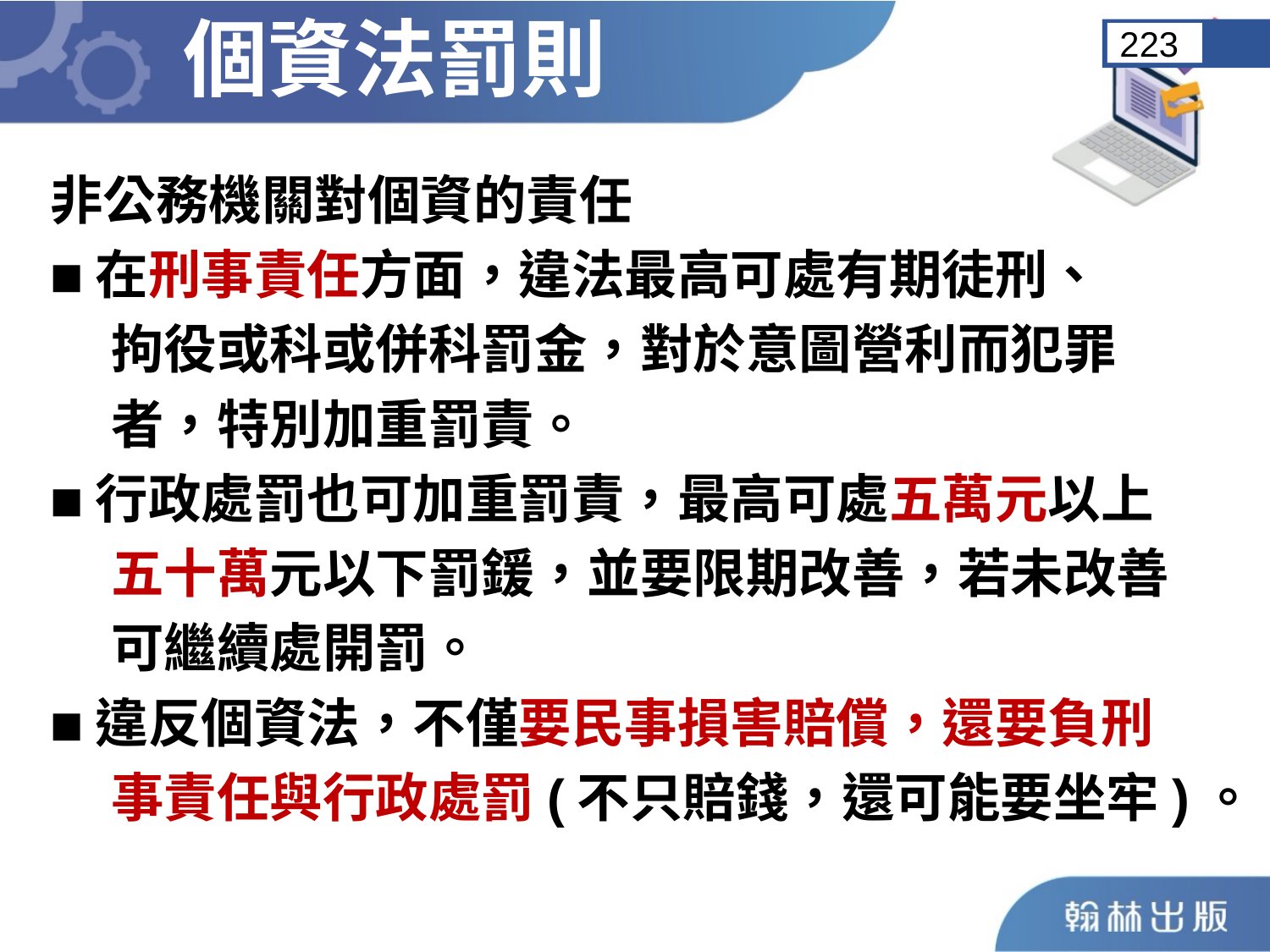

個資法罰則
223
非公務機關對個資的責任
◼︎在刑事責任方面，違法最高可處有期徒刑、
    拘役或科或併科罰金，對於意圖營利而犯罪
    者，特別加重罰責。
◼︎行政處罰也可加重罰責，最高可處五萬元以上
    五十萬元以下罰鍰，並要限期改善，若未改善
    可繼續處開罰。
◼︎違反個資法，不僅要民事損害賠償，還要負刑
    事責任與行政處罰(不只賠錢，還可能要坐牢)。